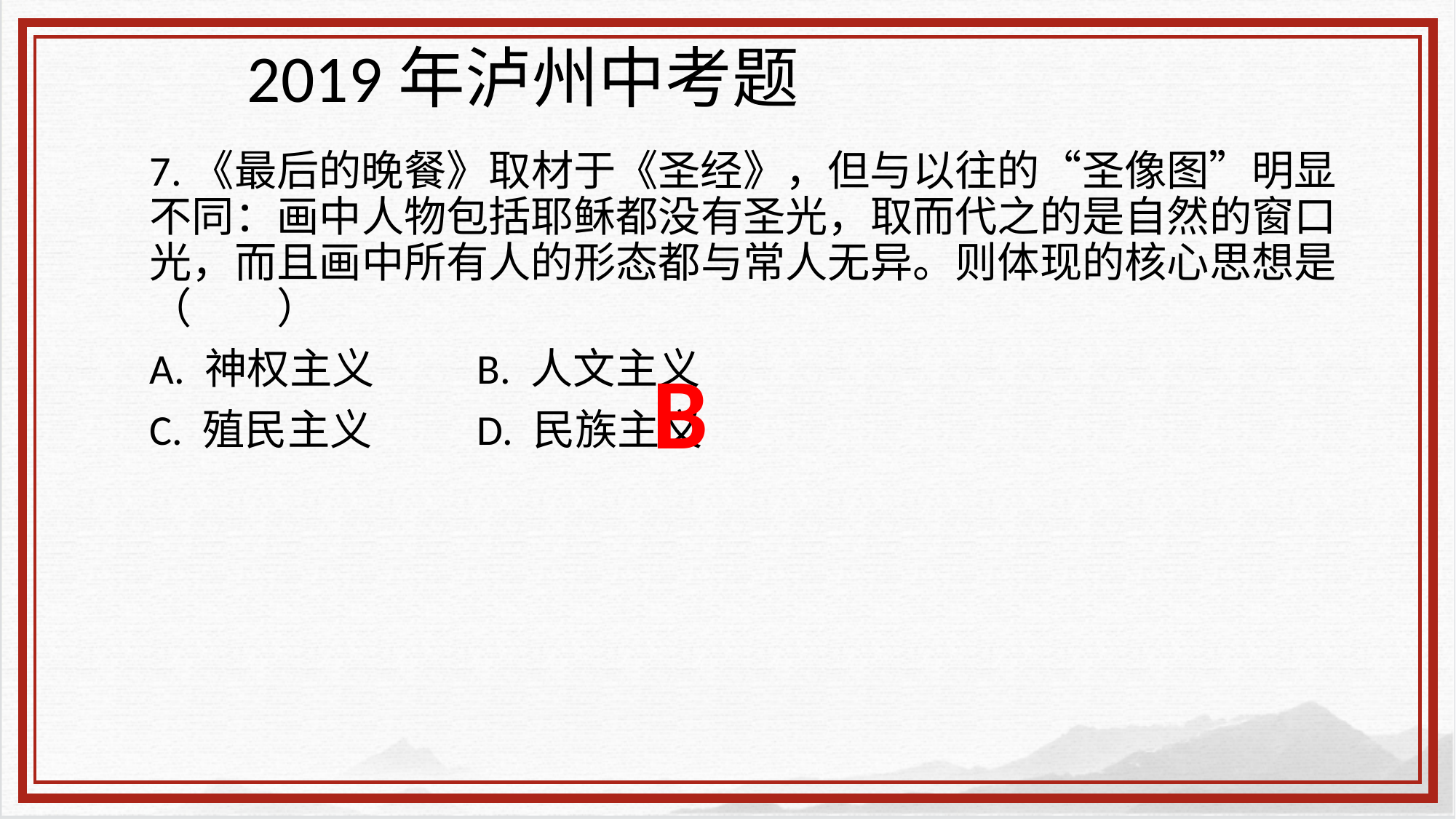

# 2019年泸州中考题
7.《最后的晚餐》取材于《圣经》，但与以往的“圣像图”明显不同：画中人物包括耶稣都没有圣光，取而代之的是自然的窗口光，而且画中所有人的形态都与常人无异。则体现的核心思想是（　　）
A. 神权主义	B. 人文主义
C. 殖民主义	D. 民族主义
B